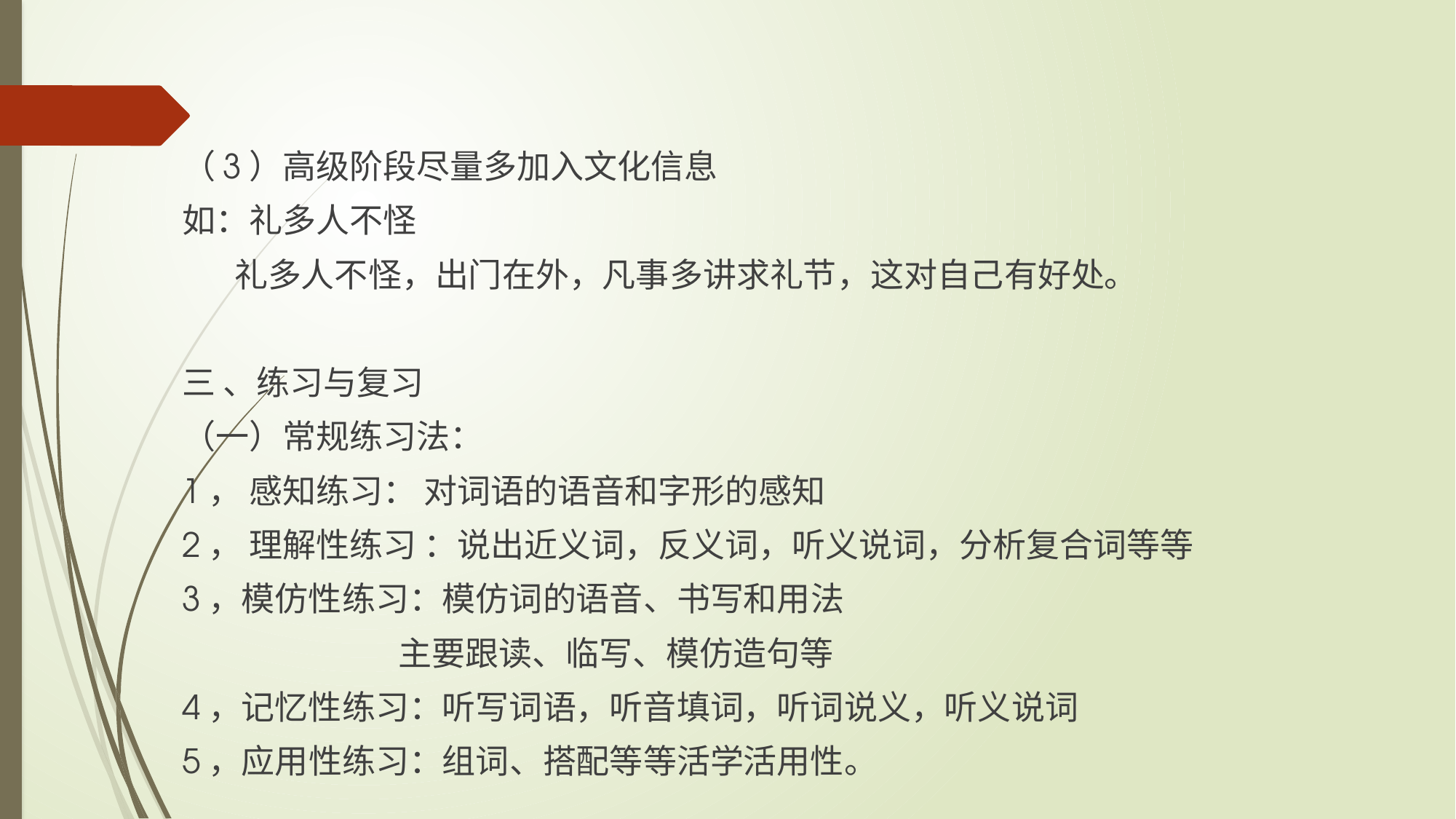

#
（3）高级阶段尽量多加入文化信息
如：礼多人不怪
      礼多人不怪，出门在外，凡事多讲求礼节，这对自己有好处。

三 、练习与复习
（一）常规练习法：
1， 感知练习： 对词语的语音和字形的感知
2， 理解性练习 ：说出近义词，反义词，听义说词，分析复合词等等
3，模仿性练习：模仿词的语音、书写和用法
                            主要跟读、临写、模仿造句等
4，记忆性练习：听写词语，听音填词，听词说义，听义说词
5，应用性练习：组词、搭配等等活学活用性。